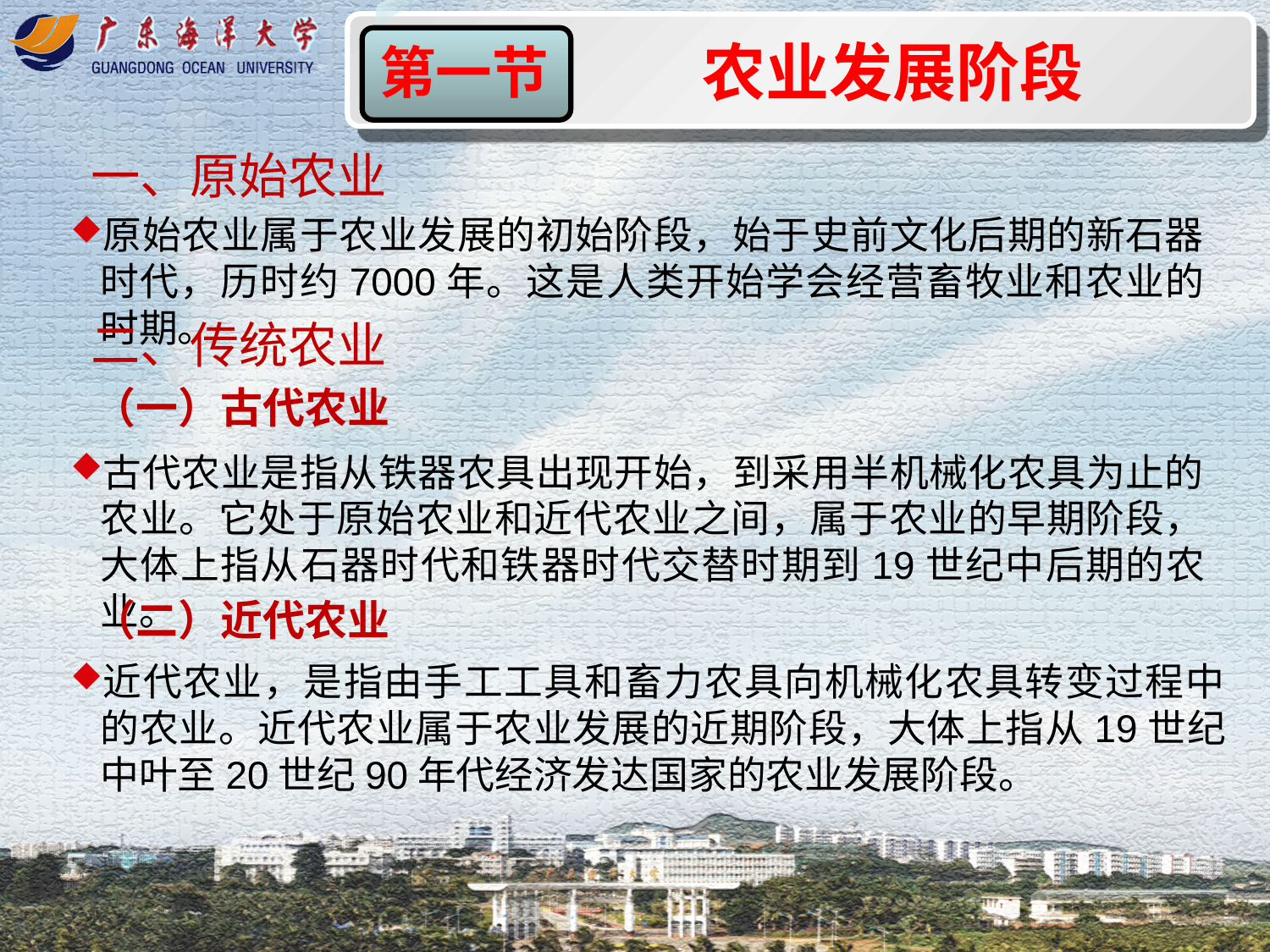

农业发展阶段

第一节
一、原始农业
原始农业属于农业发展的初始阶段，始于史前文化后期的新石器时代，历时约7000年。这是人类开始学会经营畜牧业和农业的时期。

二、传统农业
（一）古代农业
古代农业是指从铁器农具出现开始，到采用半机械化农具为止的农业。它处于原始农业和近代农业之间，属于农业的早期阶段，大体上指从石器时代和铁器时代交替时期到19世纪中后期的农业。
（二）近代农业
近代农业，是指由手工工具和畜力农具向机械化农具转变过程中的农业。近代农业属于农业发展的近期阶段，大体上指从19世纪中叶至20世纪90年代经济发达国家的农业发展阶段。